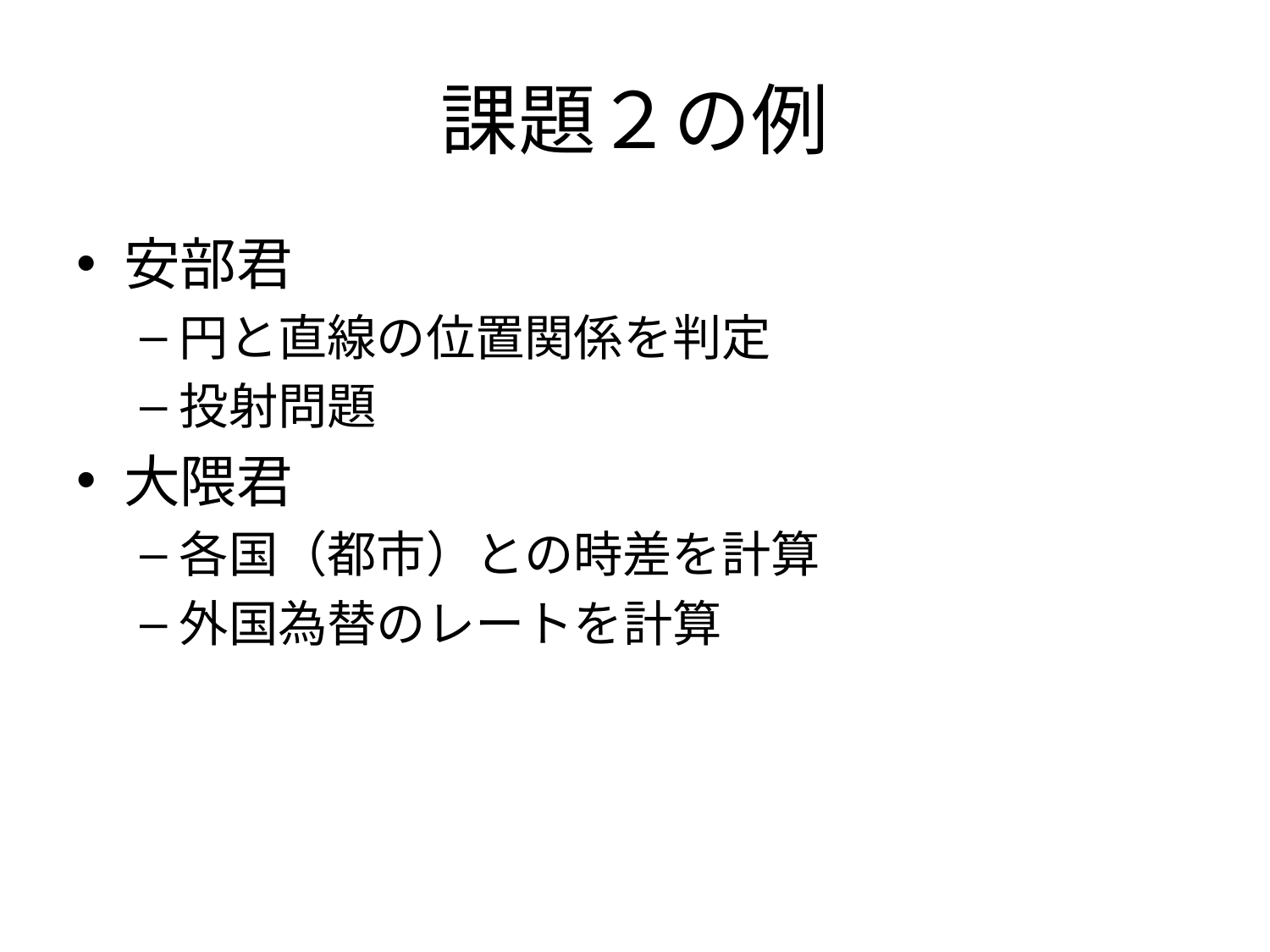

# 課題２の例
安部君
円と直線の位置関係を判定
投射問題
大隈君
各国（都市）との時差を計算
外国為替のレートを計算